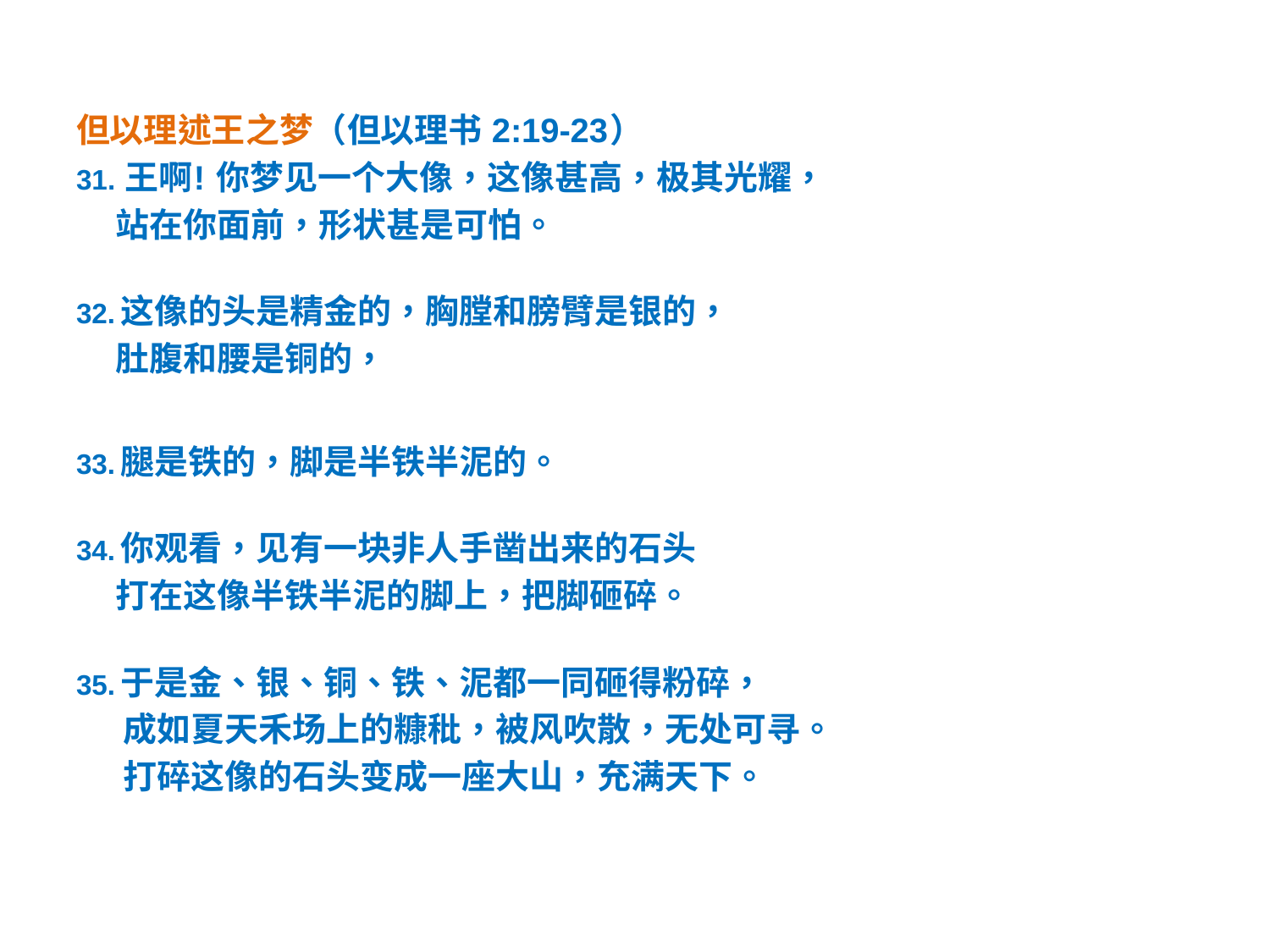

#
但以理述王之梦（但以理书 2:19-23）
31. 王啊! 你梦见一个大像，这像甚高，极其光耀，
     站在你面前，形状甚是可怕。

32. 这像的头是精金的，胸膛和膀臂是银的，
     肚腹和腰是铜的，

33. 腿是铁的，脚是半铁半泥的。

34. 你观看，见有一块非人手凿出来的石头
     打在这像半铁半泥的脚上，把脚砸碎。

35. 于是金、银、铜、铁、泥都一同砸得粉碎，
      成如夏天禾场上的糠秕，被风吹散，无处可寻。
      打碎这像的石头变成一座大山，充满天下。